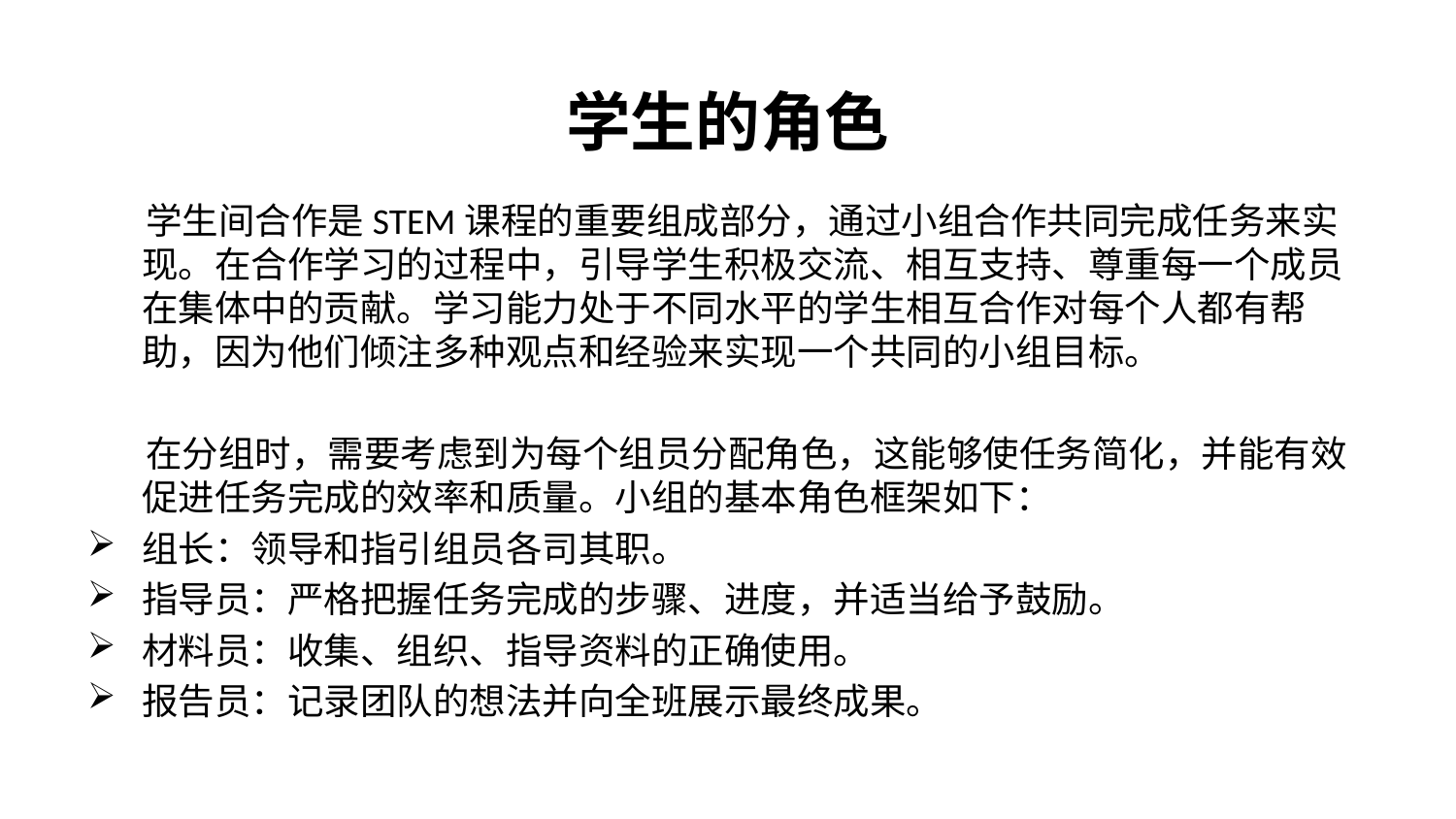

# 学生的角色
      学生间合作是STEM课程的重要组成部分，通过小组合作共同完成任务来实现。在合作学习的过程中，引导学生积极交流、相互支持、尊重每一个成员在集体中的贡献。学习能力处于不同水平的学生相互合作对每个人都有帮助，因为他们倾注多种观点和经验来实现一个共同的小组目标。

      在分组时，需要考虑到为每个组员分配角色，这能够使任务简化，并能有效促进任务完成的效率和质量。小组的基本角色框架如下：
组长：领导和指引组员各司其职。
指导员：严格把握任务完成的步骤、进度，并适当给予鼓励。
材料员：收集、组织、指导资料的正确使用。
报告员：记录团队的想法并向全班展示最终成果。